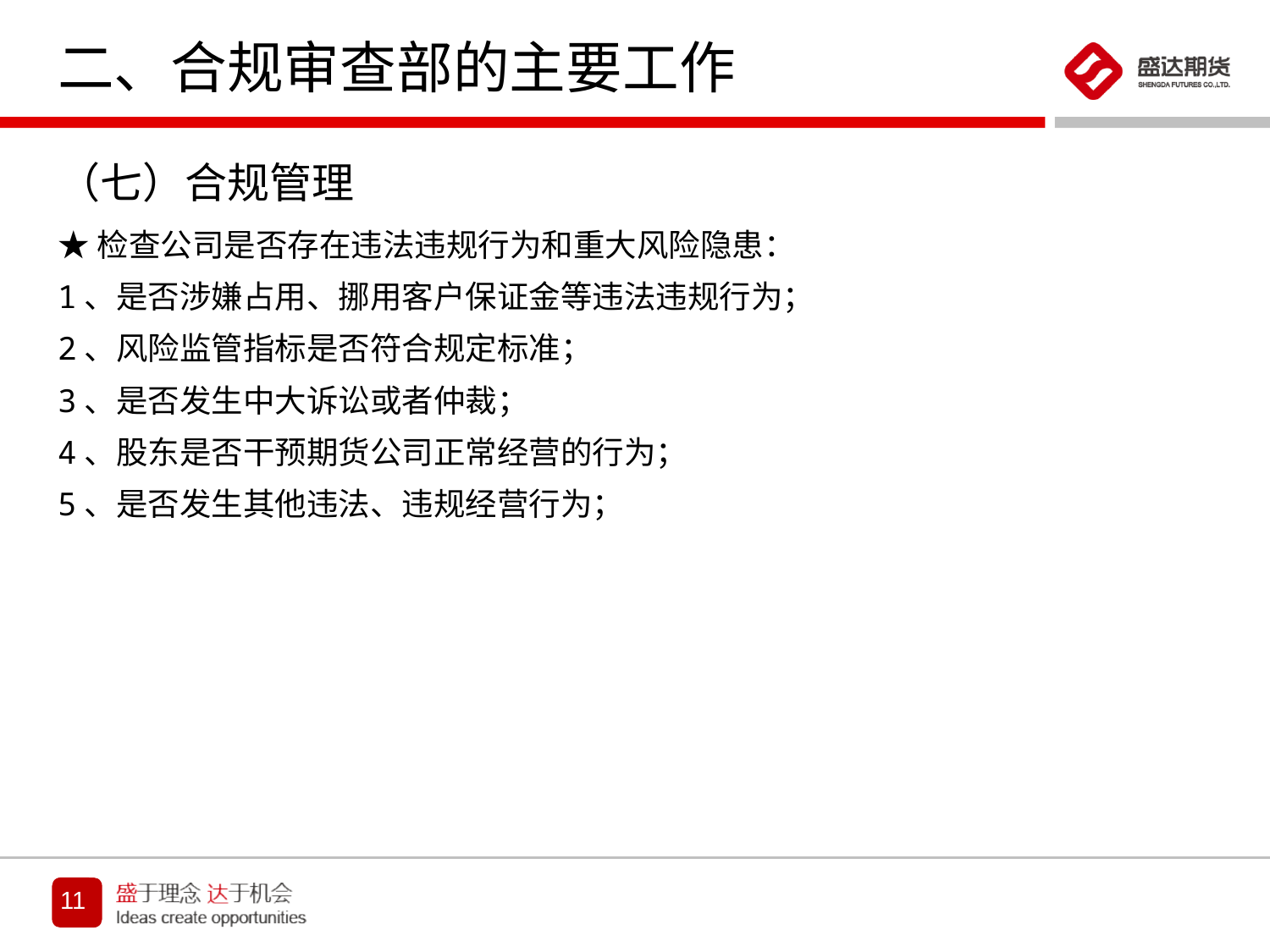

# 二、合规审查部的主要工作
（七）合规管理
★检查公司是否存在违法违规行为和重大风险隐患：
1、是否涉嫌占用、挪用客户保证金等违法违规行为；
2、风险监管指标是否符合规定标准；
3、是否发生中大诉讼或者仲裁；
4、股东是否干预期货公司正常经营的行为；
5、是否发生其他违法、违规经营行为；